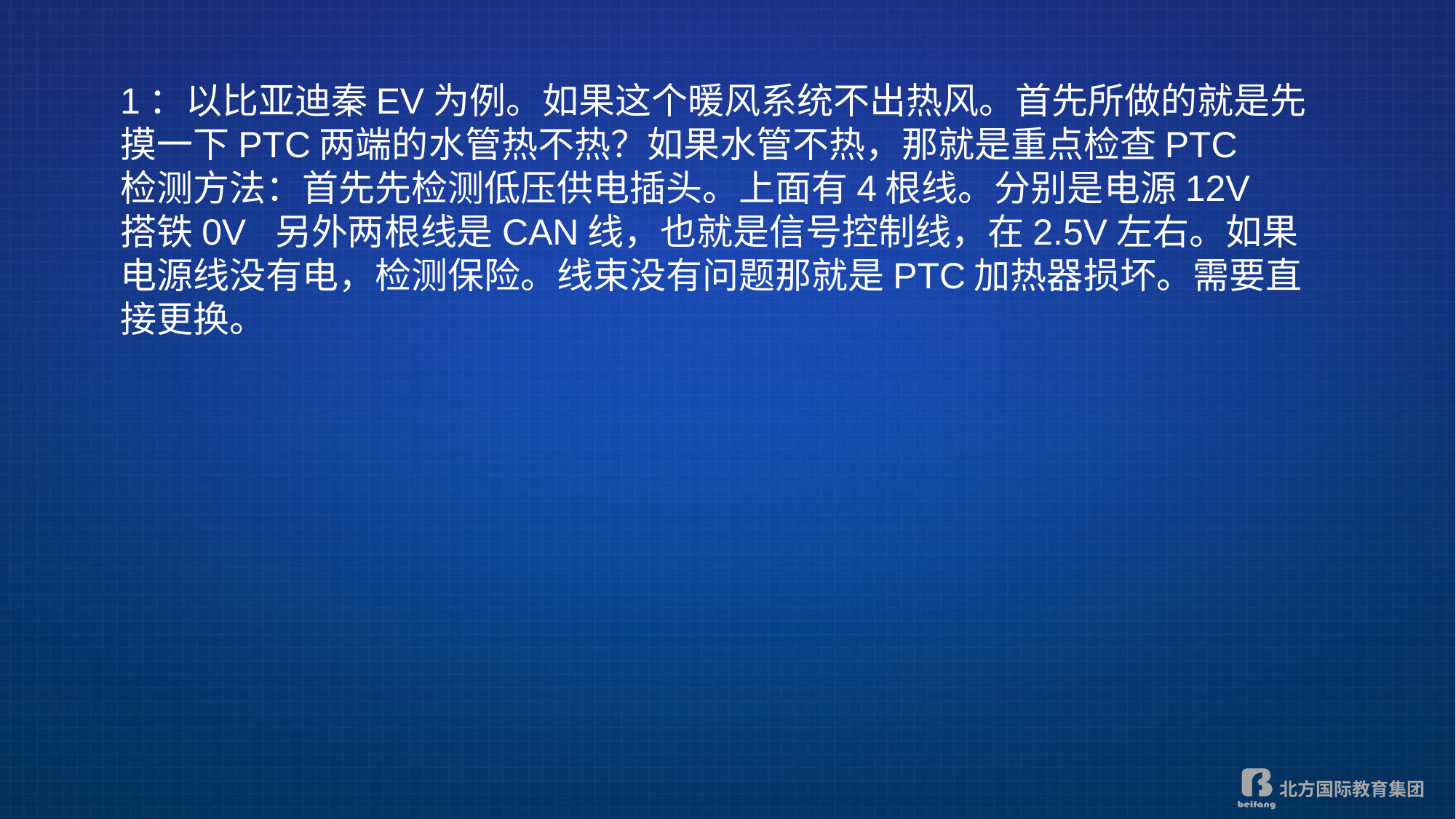

1：以比亚迪秦EV为例。如果这个暖风系统不出热风。首先所做的就是先摸一下PTC两端的水管热不热？如果水管不热，那就是重点检查PTC
检测方法：首先先检测低压供电插头。上面有4根线。分别是电源12V  搭铁0V  另外两根线是CAN线，也就是信号控制线，在2.5V左右。如果电源线没有电，检测保险。线束没有问题那就是PTC加热器损坏。需要直接更换。